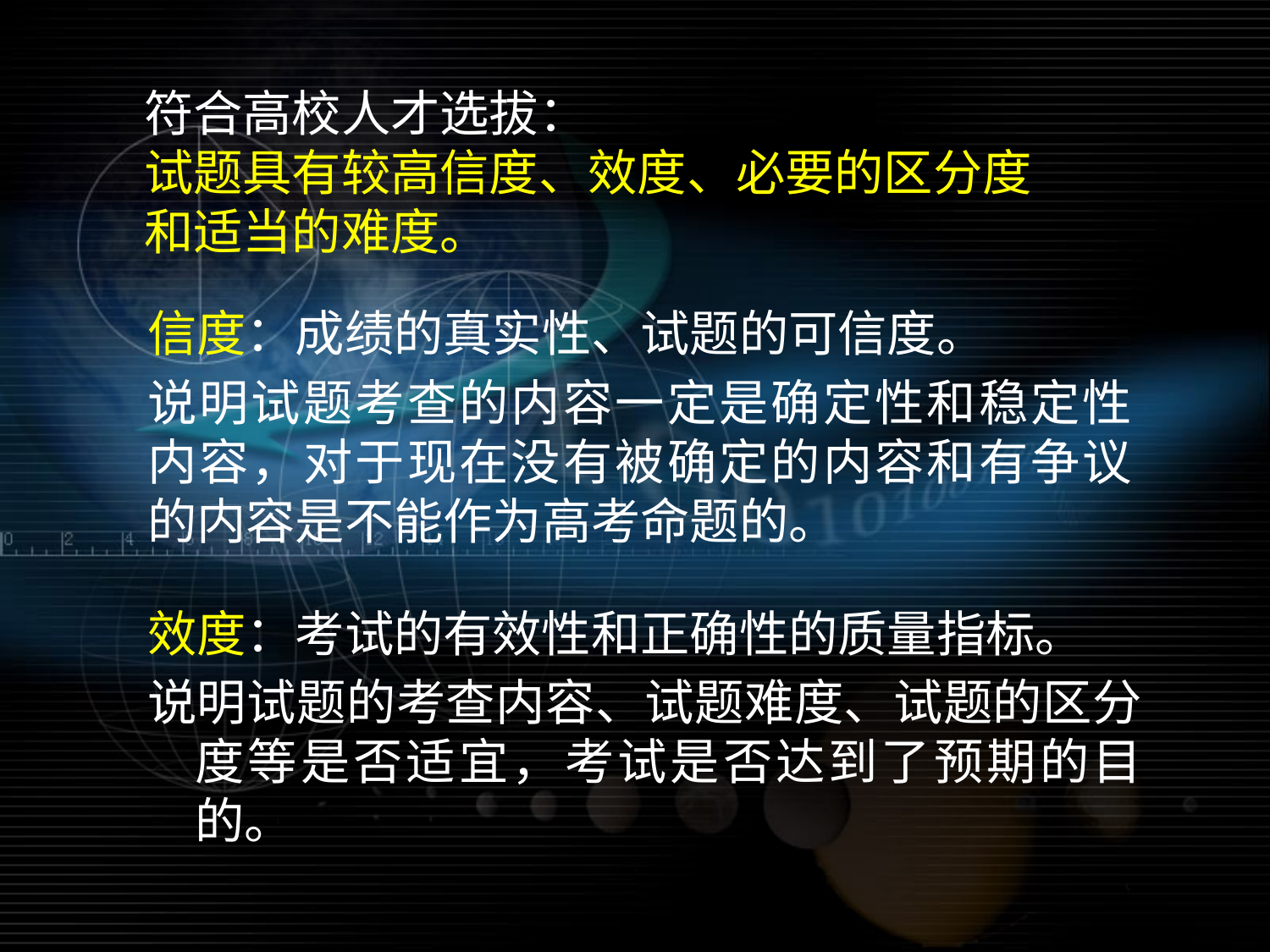

符合高校人才选拔：
试题具有较高信度、效度、必要的区分度和适当的难度。
信度：成绩的真实性、试题的可信度。
说明试题考查的内容一定是确定性和稳定性内容，对于现在没有被确定的内容和有争议的内容是不能作为高考命题的。
效度：考试的有效性和正确性的质量指标。
说明试题的考查内容、试题难度、试题的区分度等是否适宜，考试是否达到了预期的目的。